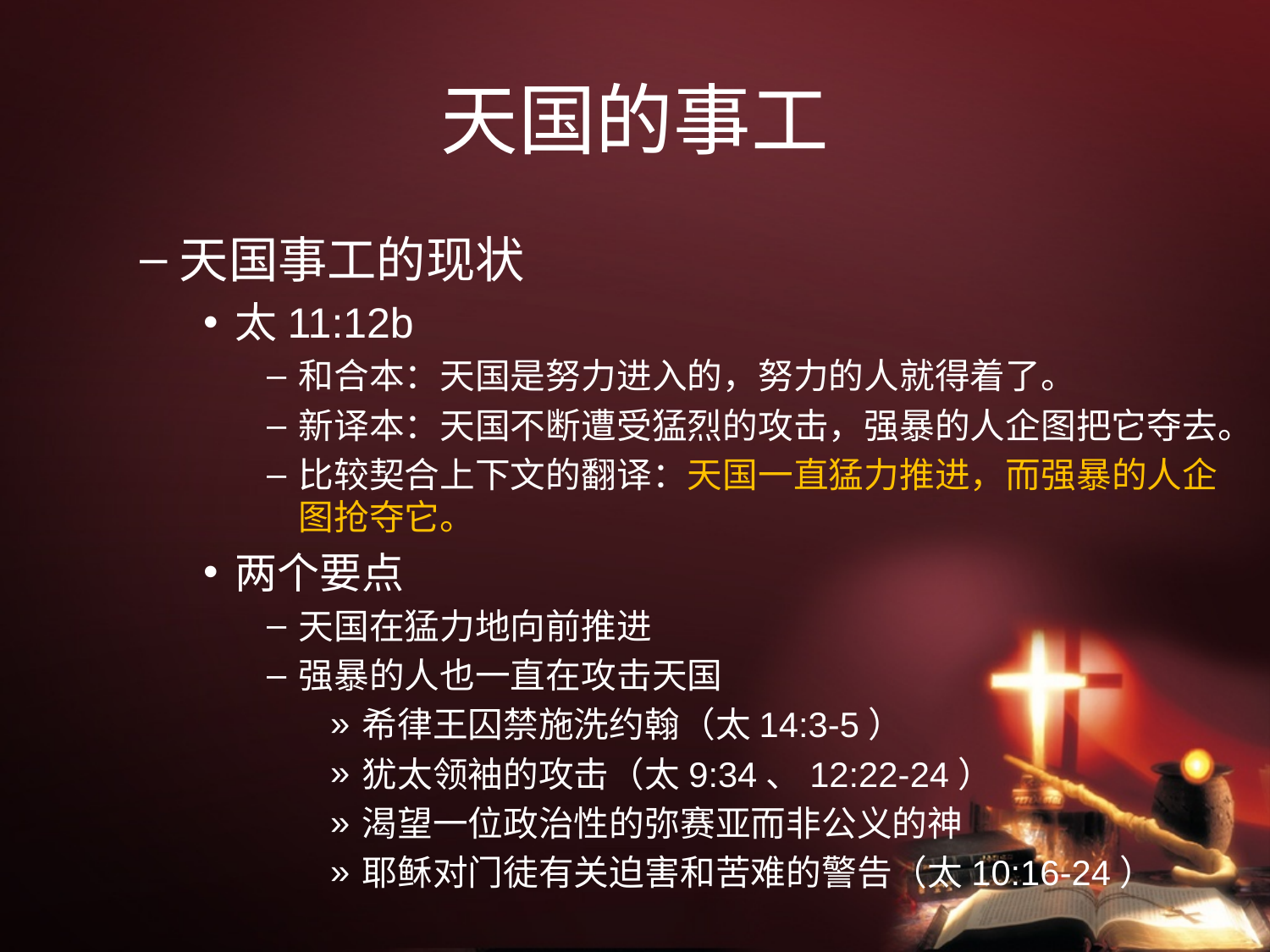

# 天国的事工
天国事工的现状
太11:12b
和合本：天国是努力进入的，努力的人就得着了。
新译本：天国不断遭受猛烈的攻击，强暴的人企图把它夺去。
比较契合上下文的翻译：天国一直猛力推进，而强暴的人企图抢夺它。
两个要点
天国在猛力地向前推进
强暴的人也一直在攻击天国
希律王囚禁施洗约翰（太14:3-5）
犹太领袖的攻击（太9:34、12:22-24）
渴望一位政治性的弥赛亚而非公义的神
耶稣对门徒有关迫害和苦难的警告（太10:16-24）